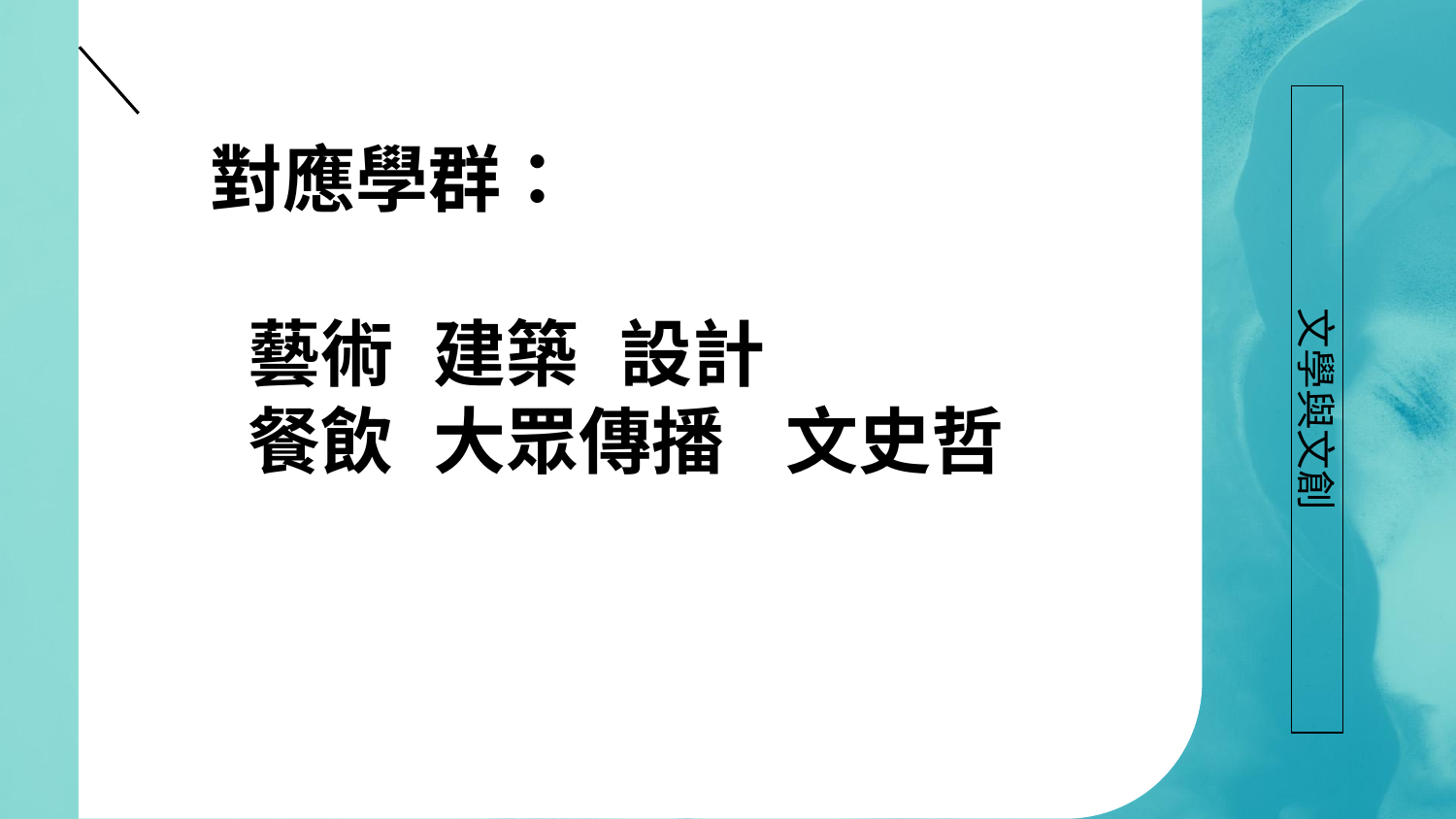

對應學群：

 藝術  建築  設計
 餐飲  大眾傳播   文史哲

# 文學與文創